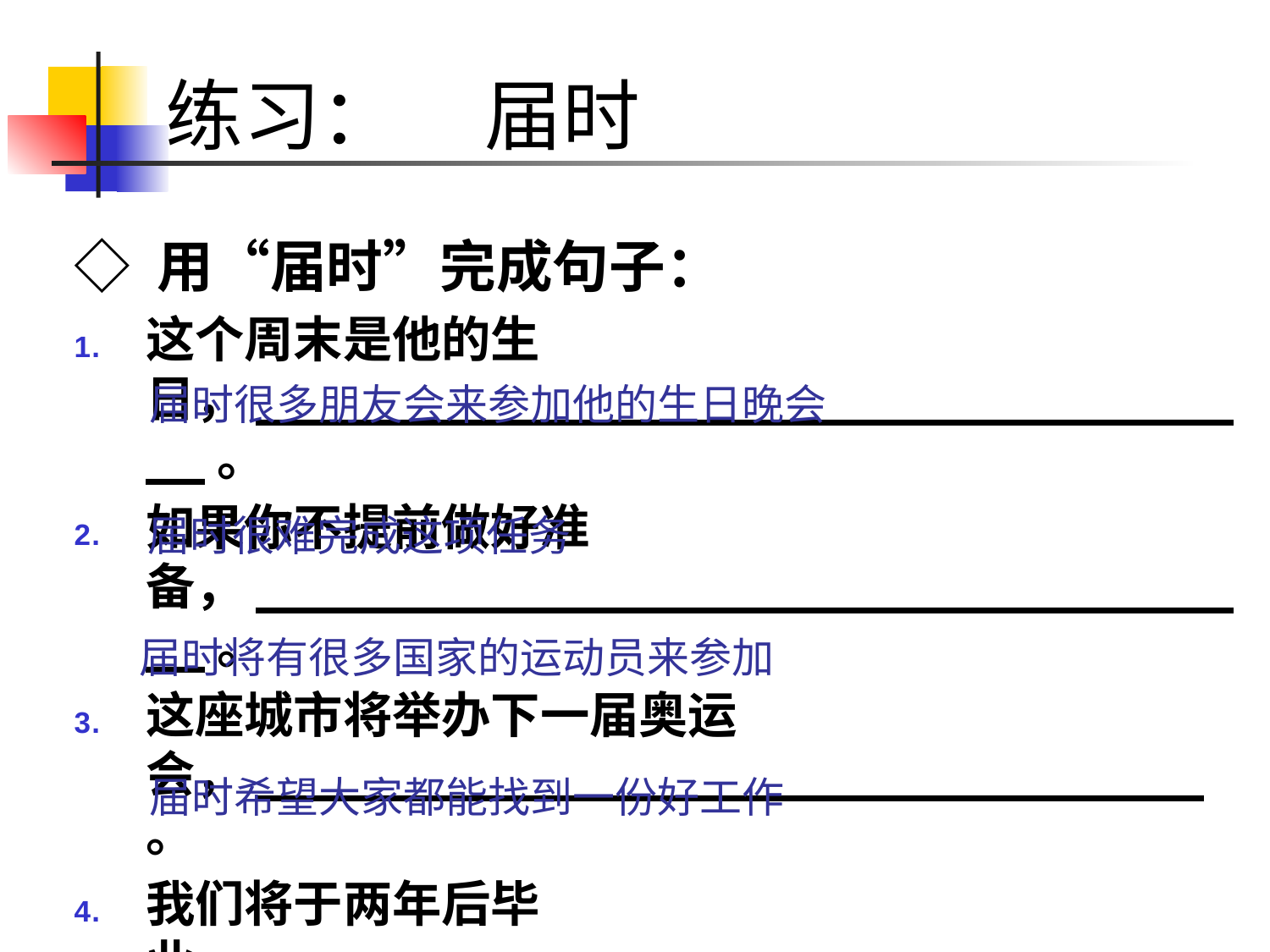

# 练习：     届时
◇ 用“届时”完成句子：
这个周末是他的生日，___________________________________。
如果你不提前做好准备，___________________________________。
这座城市将举办下一届奥运会，________________________________。
我们将于两年后毕业，__________________________________。
届时很多朋友会来参加他的生日晚会
届时很难完成这项任务
届时将有很多国家的运动员来参加
届时希望大家都能找到一份好工作